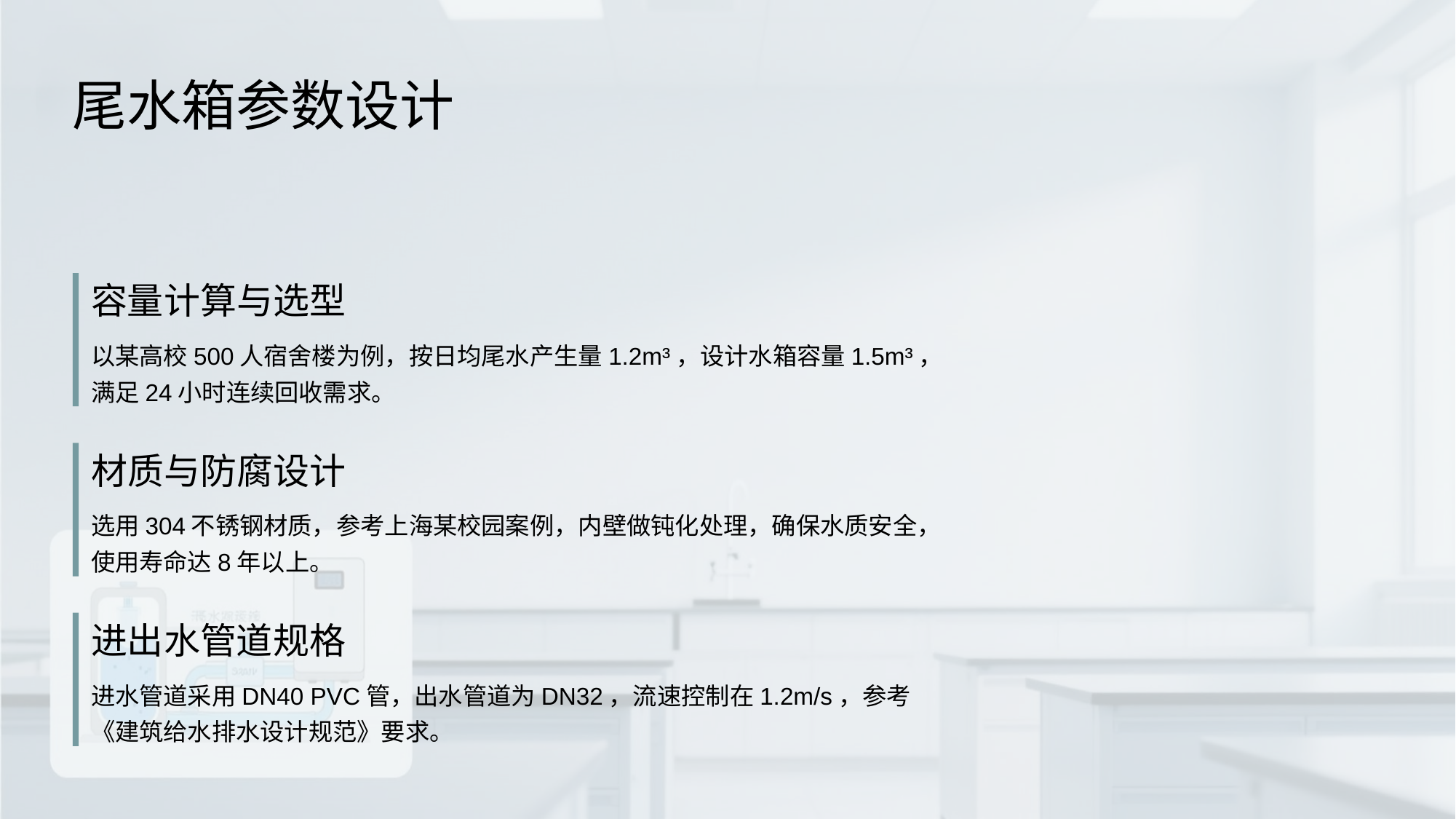

尾水箱参数设计

容量计算与选型
以某高校500人宿舍楼为例，按日均尾水产生量1.2m³，设计水箱容量1.5m³，满足24小时连续回收需求。

材质与防腐设计
选用304不锈钢材质，参考上海某校园案例，内壁做钝化处理，确保水质安全，使用寿命达8年以上。

进出水管道规格
进水管道采用DN40 PVC管，出水管道为DN32，流速控制在1.2m/s，参考《建筑给水排水设计规范》要求。